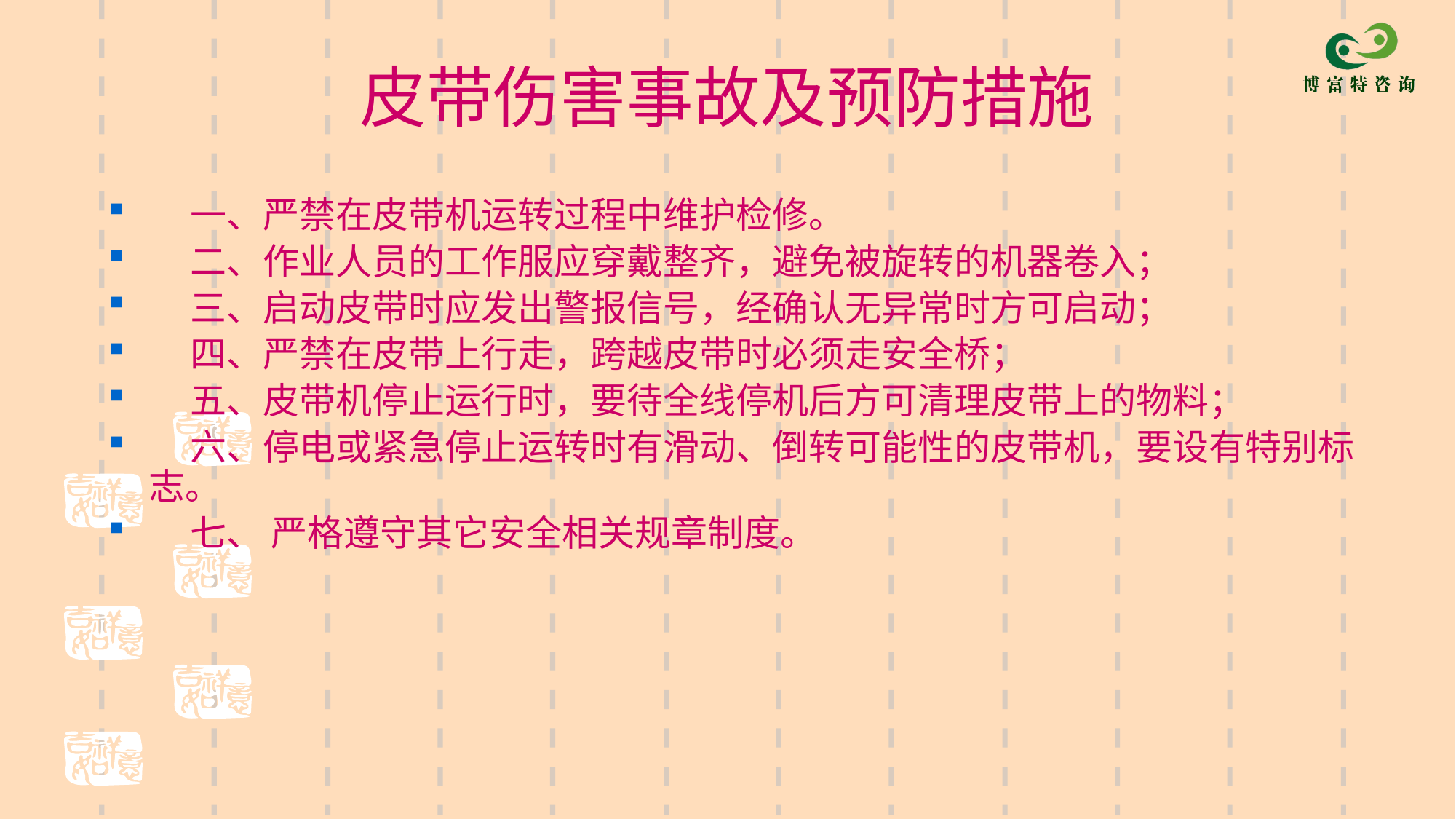

# 皮带伤害事故及预防措施
    一、严禁在皮带机运转过程中维护检修。
    二、作业人员的工作服应穿戴整齐，避免被旋转的机器卷入；
    三、启动皮带时应发出警报信号，经确认无异常时方可启动；
    四、严禁在皮带上行走，跨越皮带时必须走安全桥；
    五、皮带机停止运行时，要待全线停机后方可清理皮带上的物料；
    六、停电或紧急停止运转时有滑动、倒转可能性的皮带机，要设有特别标志。
    七、 严格遵守其它安全相关规章制度。